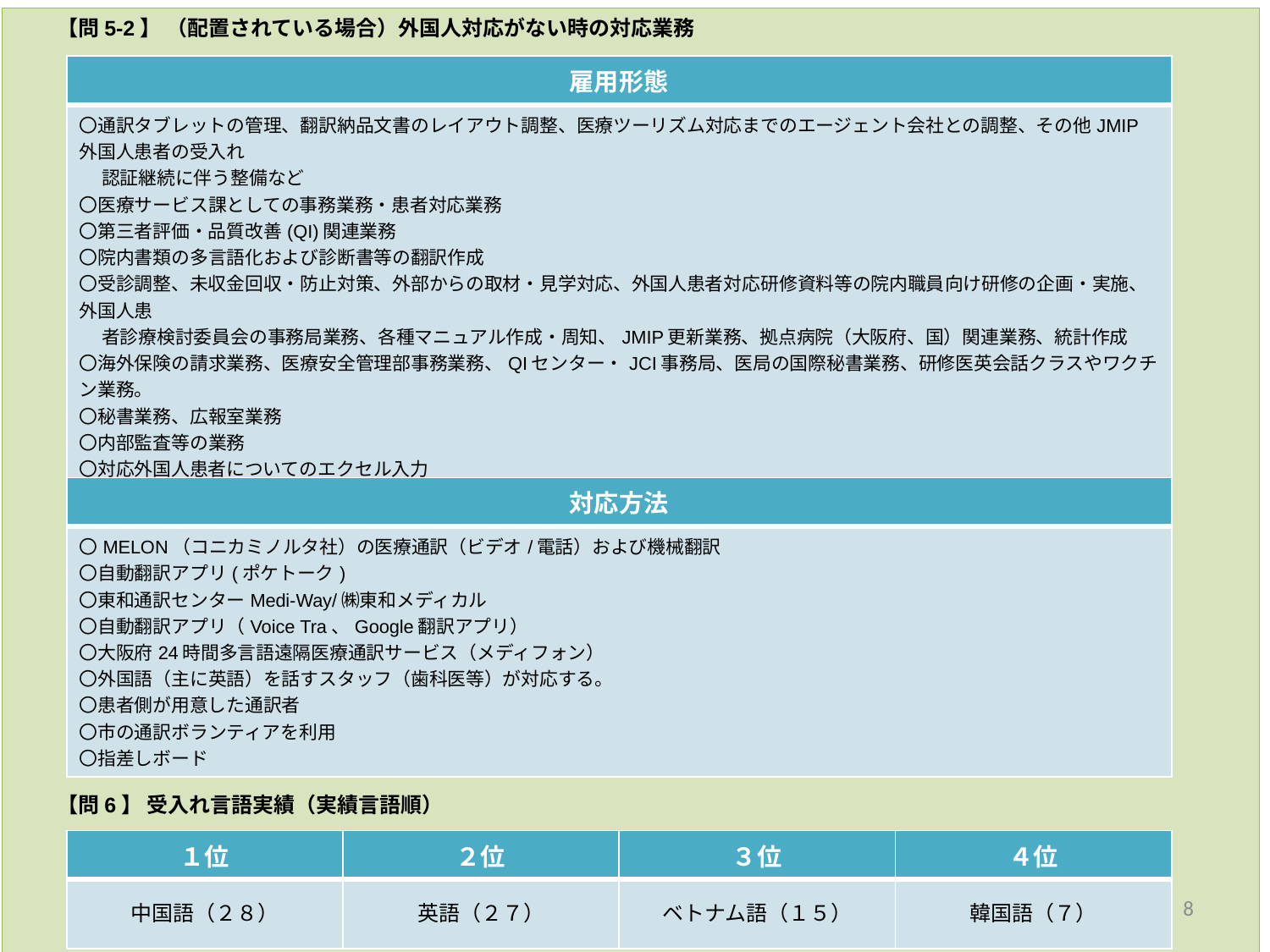

【問5-2】 （配置されている場合）外国人対応がない時の対応業務

　　【問5-3】 （配置されていない場合）外国人患者への対応方法

　　【問6】 受入れ言語実績（実績言語順）

| 雇用形態 |
| --- |
| 〇通訳タブレットの管理、翻訳納品文書のレイアウト調整、医療ツーリズム対応までのエージェント会社との調整、その他JMIP外国人患者の受入れ 　 認証継続に伴う整備など 〇医療サービス課としての事務業務・患者対応業務 〇第三者評価・品質改善(QI)関連業務 〇院内書類の多言語化および診断書等の翻訳作成 〇受診調整、未収金回収・防止対策、外部からの取材・見学対応、外国人患者対応研修資料等の院内職員向け研修の企画・実施、外国人患 　 者診療検討委員会の事務局業務、各種マニュアル作成・周知、JMIP更新業務、拠点病院（大阪府、国）関連業務、統計作成 〇海外保険の請求業務、医療安全管理部事務業務、QIセンター・JCI事務局、医局の国際秘書業務、研修医英会話クラスやワクチン業務。 〇秘書業務、広報室業務 〇内部監査等の業務 〇対応外国人患者についてのエクセル入力 〇健診センター業務、受付業務、看護業務、法務・人事・庶務・受付・医事業務 |
| 対応方法 |
| --- |
| 〇MELON（コニカミノルタ社）の医療通訳（ビデオ/電話）および機械翻訳 〇自動翻訳アプリ(ポケトーク) 〇東和通訳センターMedi-Way/㈱東和メディカル 〇自動翻訳アプリ（Voice Tra、Google翻訳アプリ） 〇大阪府24時間多言語遠隔医療通訳サービス（メディフォン） 〇外国語（主に英語）を話すスタッフ（歯科医等）が対応する。 〇患者側が用意した通訳者 〇市の通訳ボランティアを利用 〇指差しボード |
| １位 | ２位 | ３位 | ４位 |
| --- | --- | --- | --- |
| 中国語（２８） | 英語（２７） | ベトナム語（１５） | 韓国語（７） |
8